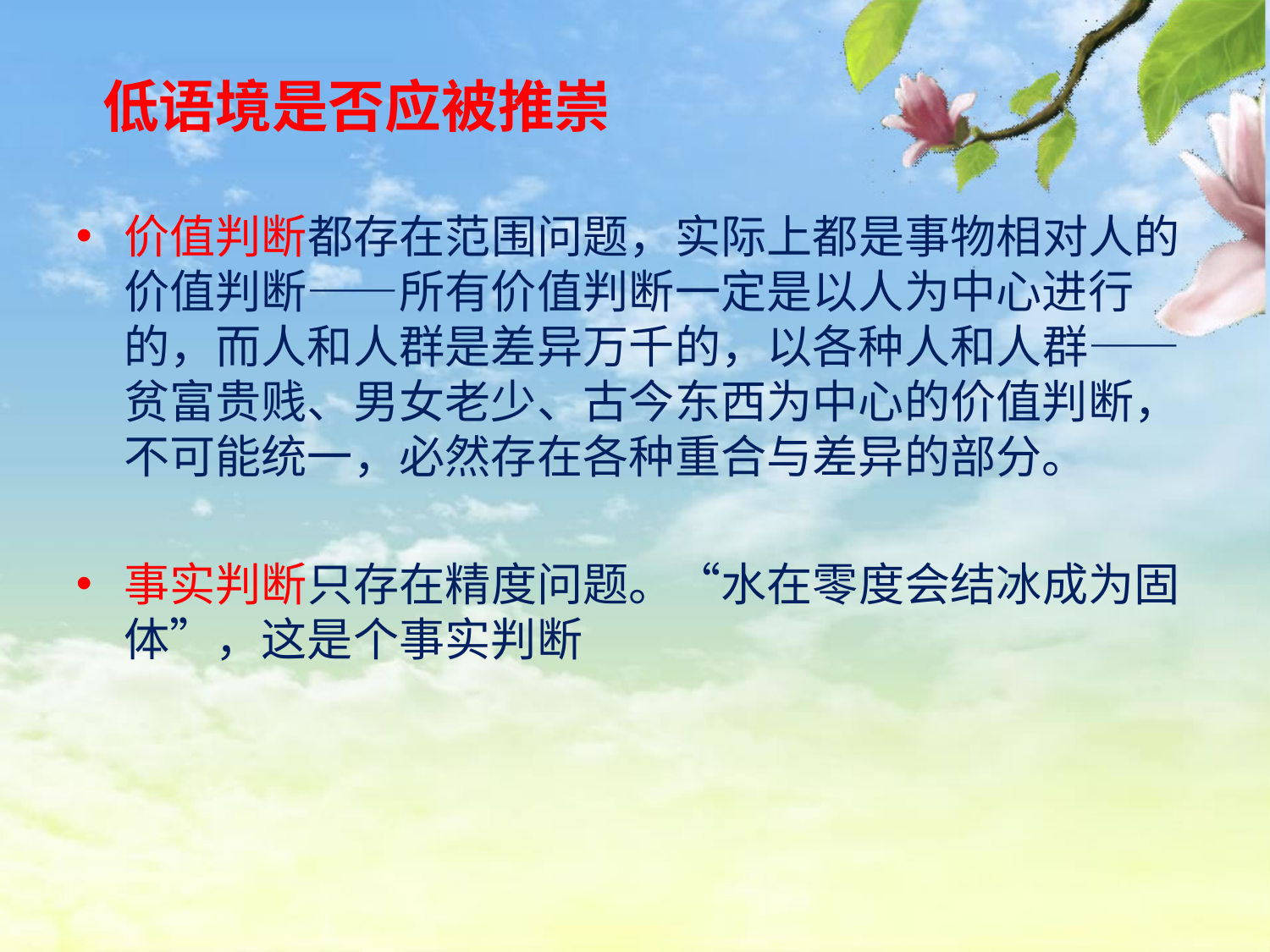

# 低语境是否应被推崇
价值判断都存在范围问题，实际上都是事物相对人的价值判断——所有价值判断一定是以人为中心进行的，而人和人群是差异万千的，以各种人和人群——贫富贵贱、男女老少、古今东西为中心的价值判断，不可能统一，必然存在各种重合与差异的部分。

事实判断只存在精度问题。“水在零度会结冰成为固体”，这是个事实判断